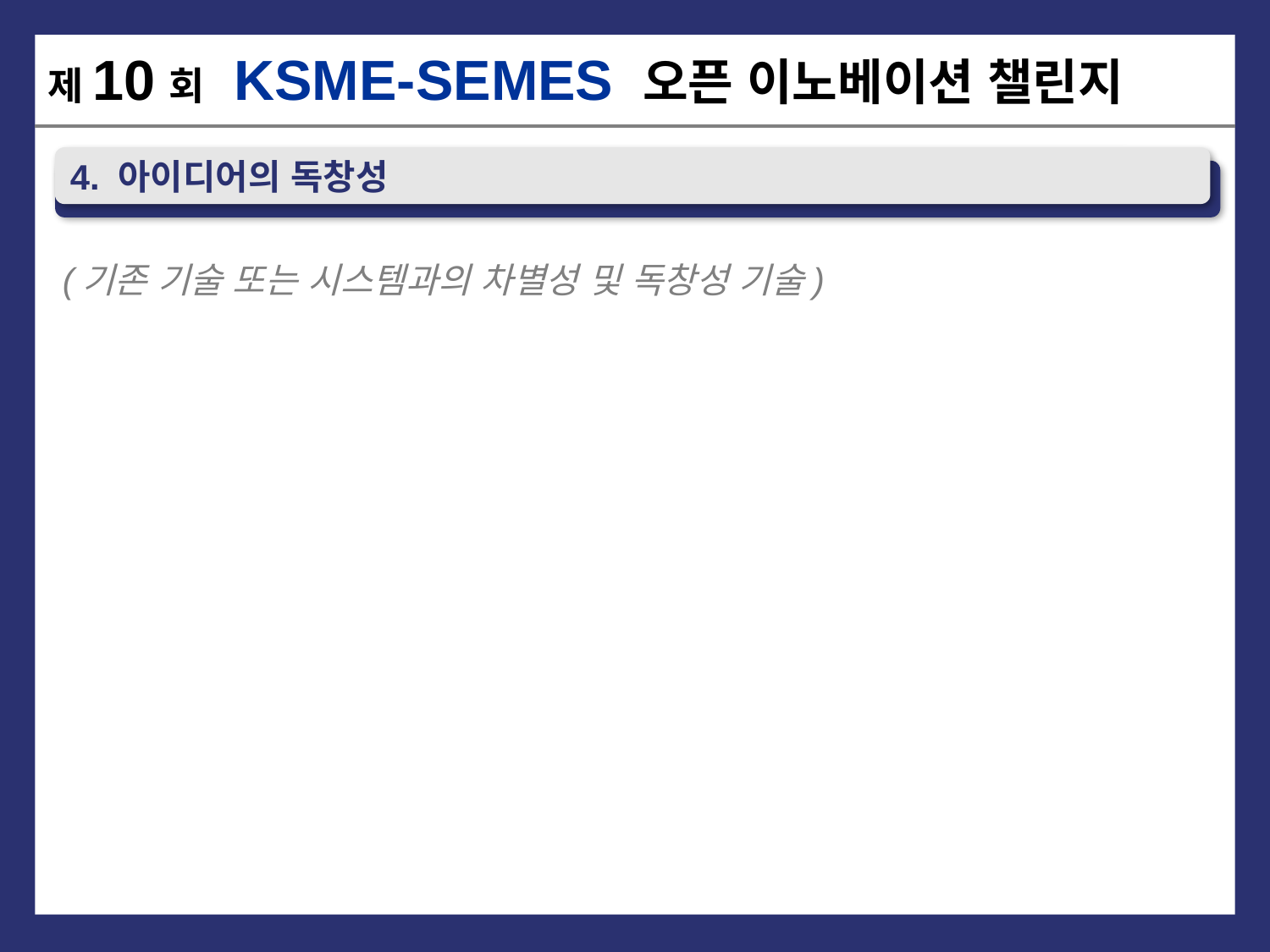

제10회 KSME-SEMES 오픈 이노베이션 챌린지
4. 아이디어의 독창성

(기존 기술 또는 시스템과의 차별성 및 독창성 기술)

6